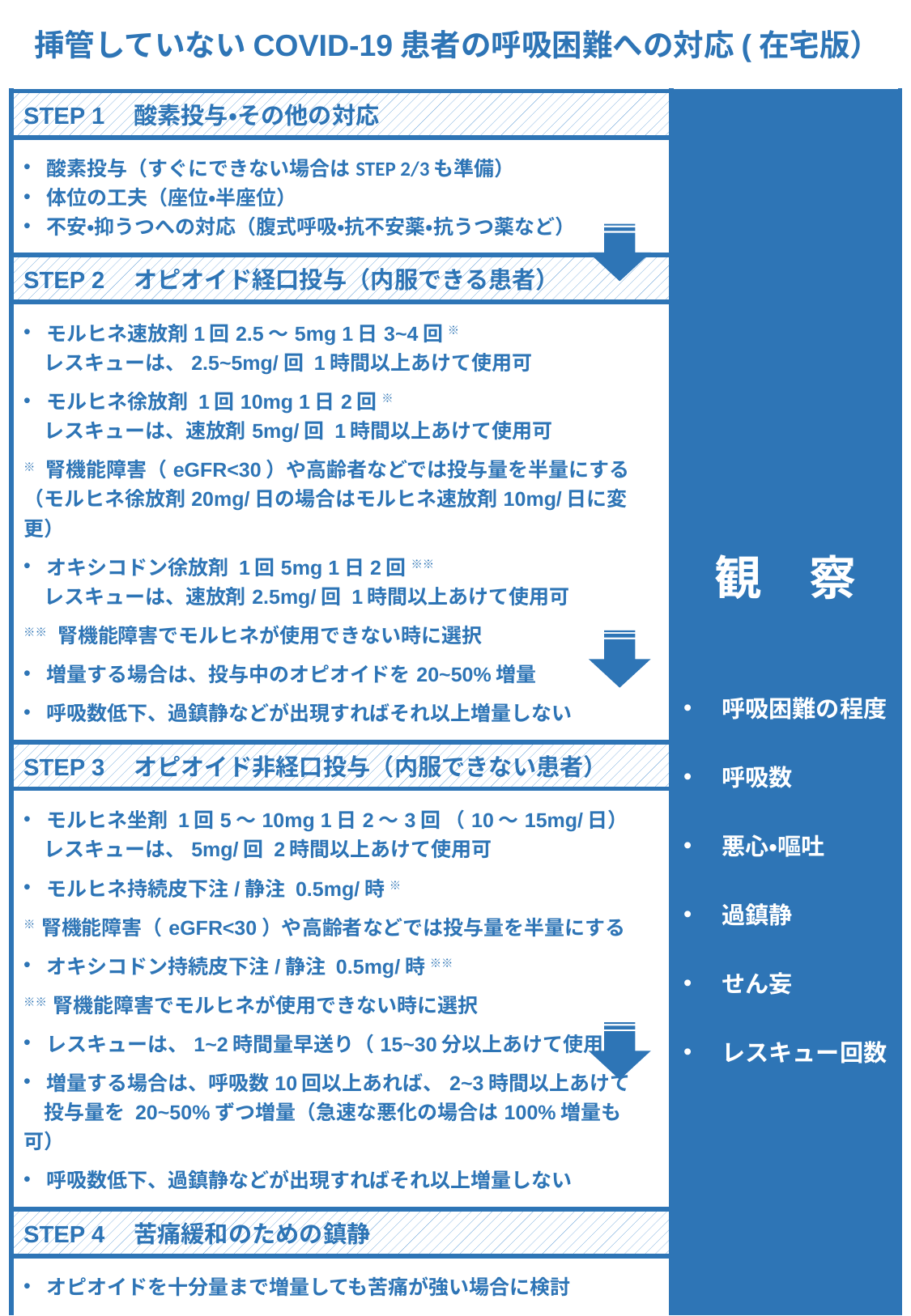

挿管していないCOVID-19患者の呼吸困難への対応(在宅版）
| STEP 1　酸素投与・その他の対応 |  |
| --- | --- |
| 酸素投与（すぐにできない場合はSTEP 2/3も準備） 体位の工夫（座位・半座位） 不安・抑うつへの対応（腹式呼吸・抗不安薬・抗うつ薬など） | 観　察 呼吸困難の程度 呼吸数 悪心・嘔吐 過鎮静 せん妄 レスキュー回数 |
| STEP 2　オピオイド経口投与（内服できる患者） |  |
| モルヒネ速放剤1回2.5～5mg 1日3~4回 ※ 　レスキューは、2.5~5mg/回 1時間以上あけて使用可 モルヒネ徐放剤 1回10mg 1日2回 ※ 　レスキューは、速放剤5mg/回 1時間以上あけて使用可 ※ 腎機能障害（eGFR<30）や高齢者などでは投与量を半量にする （モルヒネ徐放剤20mg/日の場合はモルヒネ速放剤10mg/日に変更） オキシコドン徐放剤 1回5mg 1日2回 ※※ 　レスキューは、速放剤2.5mg/回 1時間以上あけて使用可 ※※ 腎機能障害でモルヒネが使用できない時に選択 増量する場合は、投与中のオピオイドを20~50%増量 呼吸数低下、過鎮静などが出現すればそれ以上増量しない |  |
| STEP 3　オピオイド非経口投与（内服できない患者） |  |
| モルヒネ坐剤 1回5～10mg 1日2～3回 （10～15mg/日） 　レスキューは、5mg/回 2時間以上あけて使用可 モルヒネ持続皮下注/静注 0.5mg/時 ※ ※ 腎機能障害（eGFR<30）や高齢者などでは投与量を半量にする オキシコドン持続皮下注/静注 0.5mg/時 ※※ ※※ 腎機能障害でモルヒネが使用できない時に選択 レスキューは、1~2時間量早送り（15~30分以上あけて使用可） 増量する場合は、呼吸数10回以上あれば、2~3時間以上あけて 　投与量を 20~50%ずつ増量（急速な悪化の場合は100%増量も可） 呼吸数低下、過鎮静などが出現すればそれ以上増量しない |  |
| STEP 4　苦痛緩和のための鎮静 |  |
| オピオイドを十分量まで増量しても苦痛が強い場合に検討 ミダゾラム、ブロマゼパム坐剤、ジアゼパム坐剤、フェノバルビタール坐剤など 重度呼吸困難に対してオピオイド増量がすぐにできない時は、上記坐剤による間欠的鎮静も検討 投与方法に関しては、可能なら地域の緩和ケア専門家に相談 |  |